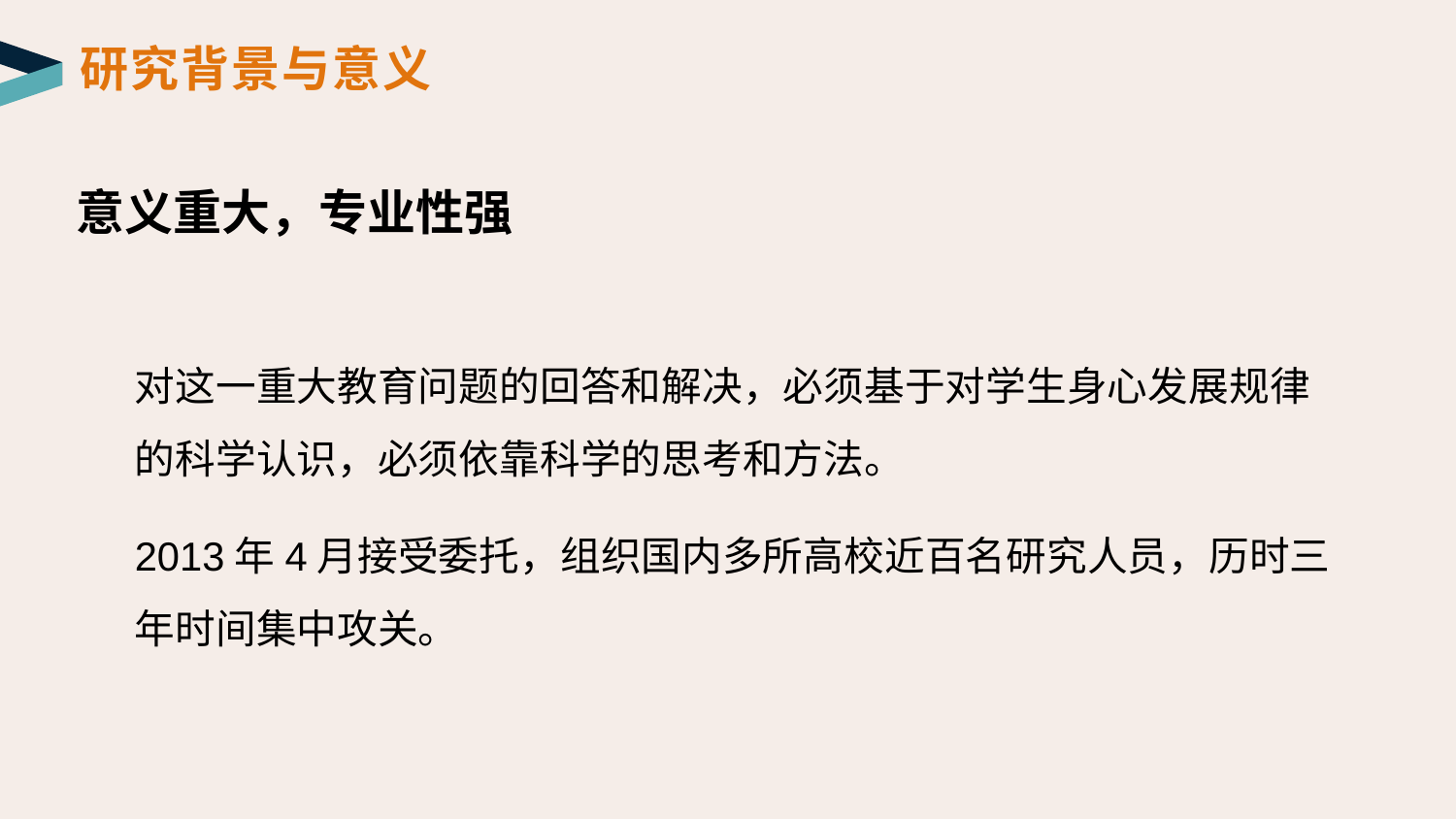

研究背景与意义

意义重大，专业性强
对这一重大教育问题的回答和解决，必须基于对学生身心发展规律的科学认识，必须依靠科学的思考和方法。
2013年4月接受委托，组织国内多所高校近百名研究人员，历时三年时间集中攻关。